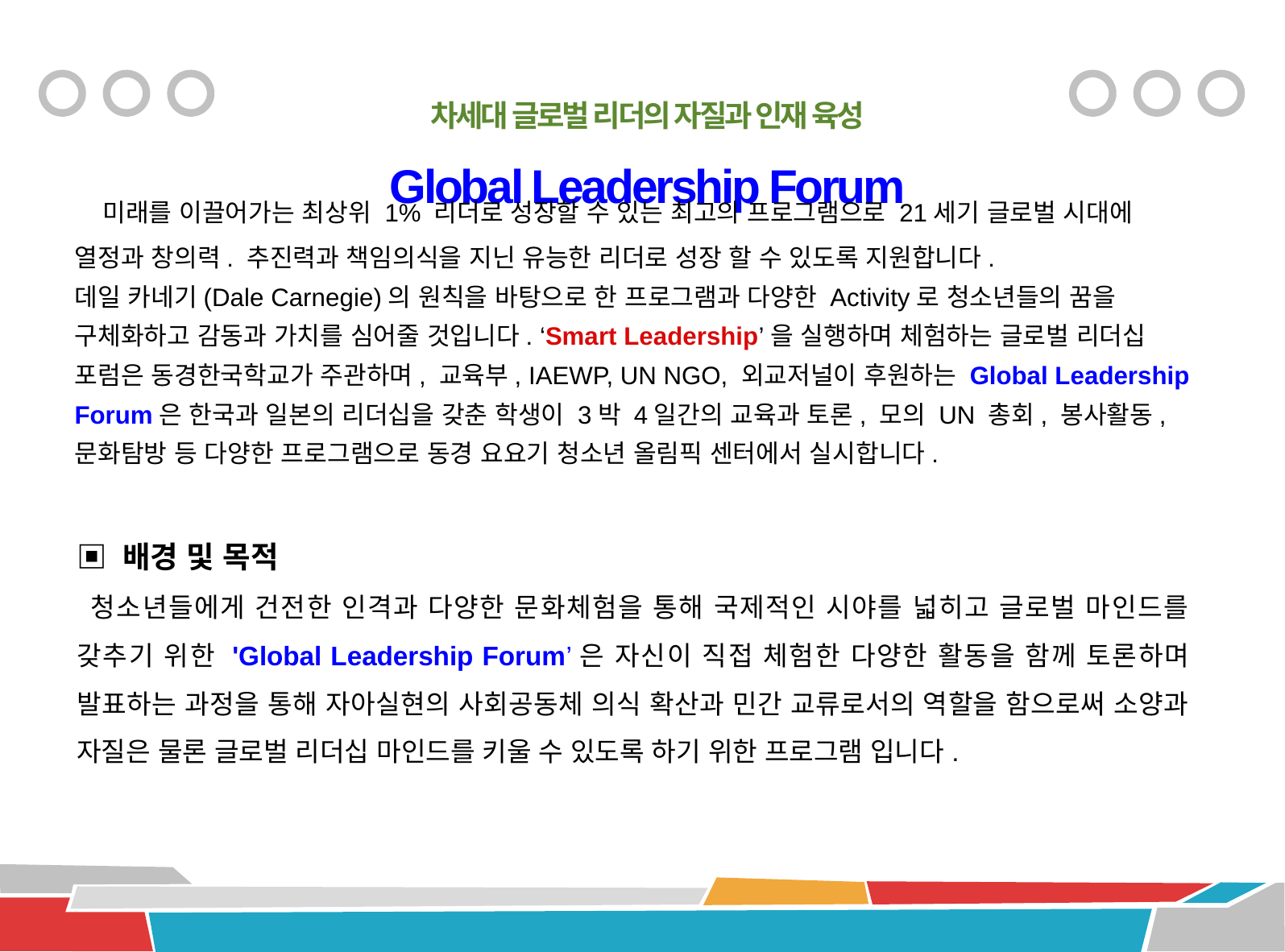

# 차세대 글로벌 리더의 자질과 인재 육성 Global Leadership Forum
 미래를 이끌어가는 최상위 1% 리더로 성장할 수 있는 최고의 프로그램으로 21세기 글로벌 시대에 열정과 창의력. 추진력과 책임의식을 지닌 유능한 리더로 성장 할 수 있도록 지원합니다.
데일 카네기(Dale Carnegie)의 원칙을 바탕으로 한 프로그램과 다양한 Activity로 청소년들의 꿈을 구체화하고 감동과 가치를 심어줄 것입니다. ‘Smart Leadership’을 실행하며 체험하는 글로벌 리더십 포럼은 동경한국학교가 주관하며, 교육부, IAEWP, UN NGO, 외교저널이 후원하는 Global Leadership Forum은 한국과 일본의 리더십을 갖춘 학생이 3박 4일간의 교육과 토론, 모의 UN 총회, 봉사활동, 문화탐방 등 다양한 프로그램으로 동경 요요기 청소년 올림픽 센터에서 실시합니다.
▣ 배경 및 목적
 청소년들에게 건전한 인격과 다양한 문화체험을 통해 국제적인 시야를 넓히고 글로벌 마인드를 갖추기 위한 'Global Leadership Forum’은 자신이 직접 체험한 다양한 활동을 함께 토론하며 발표하는 과정을 통해 자아실현의 사회공동체 의식 확산과 민간 교류로서의 역할을 함으로써 소양과 자질은 물론 글로벌 리더십 마인드를 키울 수 있도록 하기 위한 프로그램 입니다.